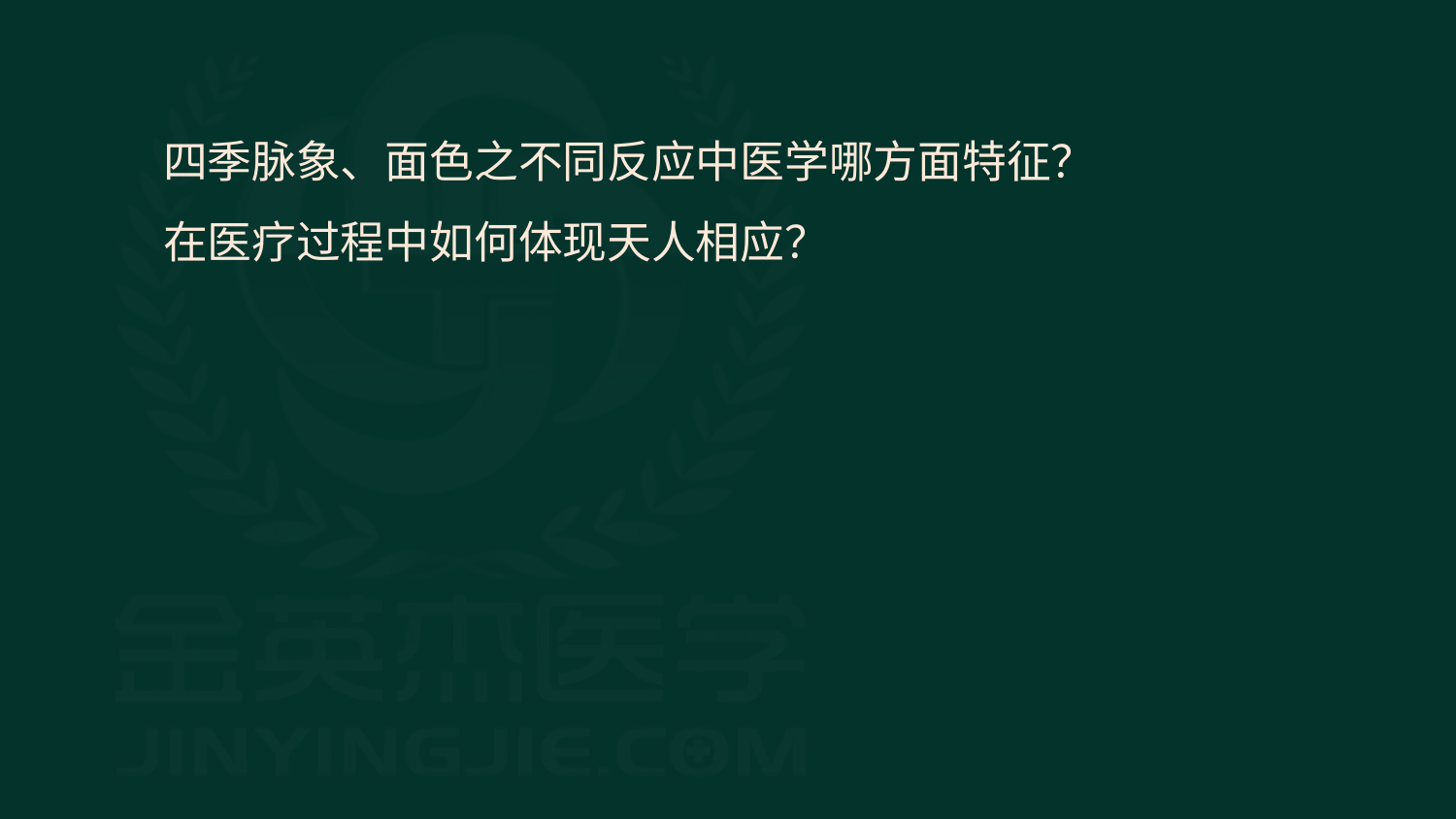

四季脉象、面色之不同反应中医学哪方面特征？
在医疗过程中如何体现天人相应？